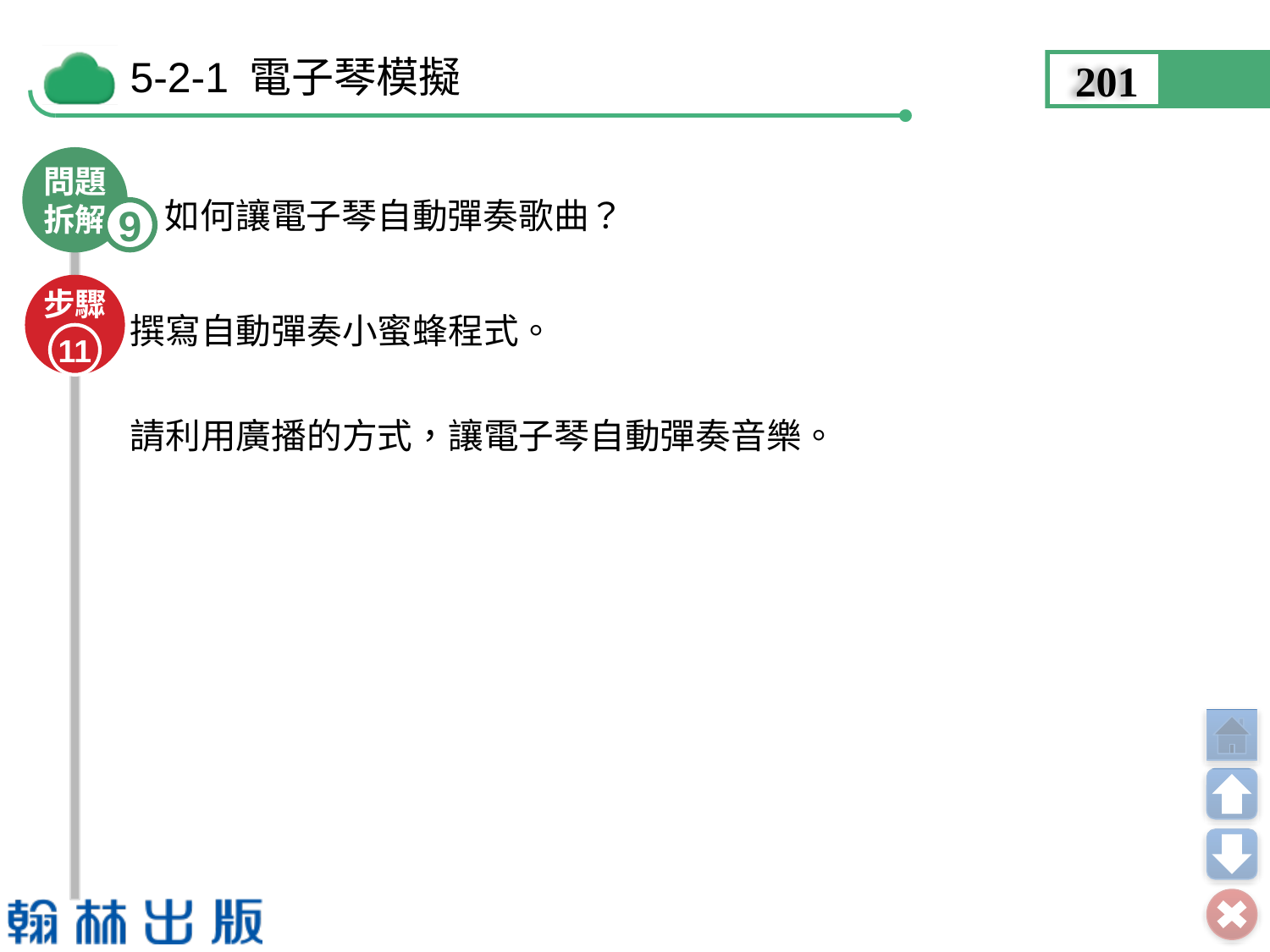

201
問題
拆解
9

如何讓電子琴自動彈奏歌曲？
步驟

11
撰寫自動彈奏小蜜蜂程式。
請利用廣播的方式，讓電子琴自動彈奏音樂。